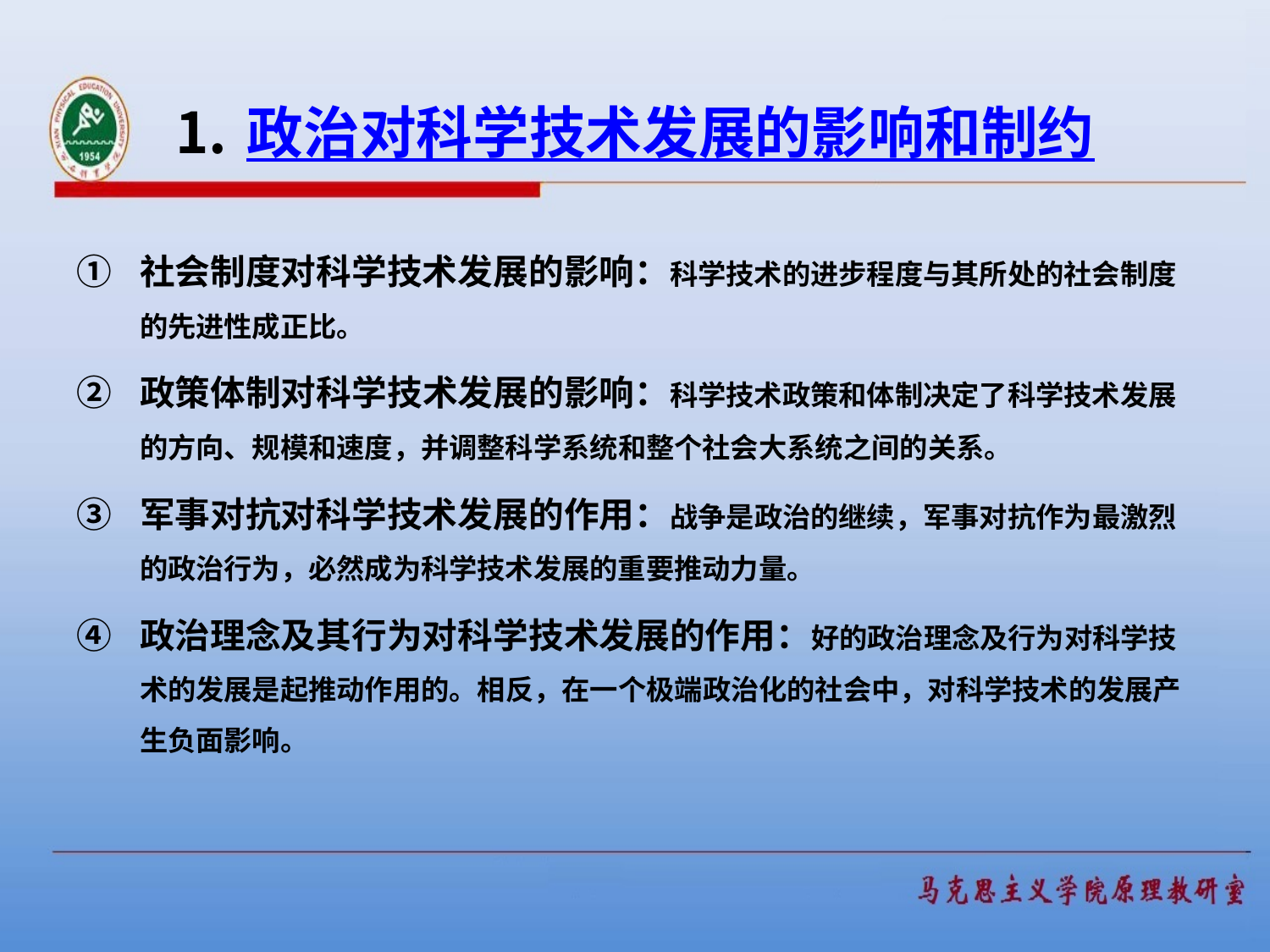

# 政治对科学技术发展的影响和制约
社会制度对科学技术发展的影响：科学技术的进步程度与其所处的社会制度的先进性成正比。
政策体制对科学技术发展的影响：科学技术政策和体制决定了科学技术发展的方向、规模和速度，并调整科学系统和整个社会大系统之间的关系。
军事对抗对科学技术发展的作用：战争是政治的继续，军事对抗作为最激烈的政治行为，必然成为科学技术发展的重要推动力量。
政治理念及其行为对科学技术发展的作用：好的政治理念及行为对科学技术的发展是起推动作用的。相反，在一个极端政治化的社会中，对科学技术的发展产生负面影响。